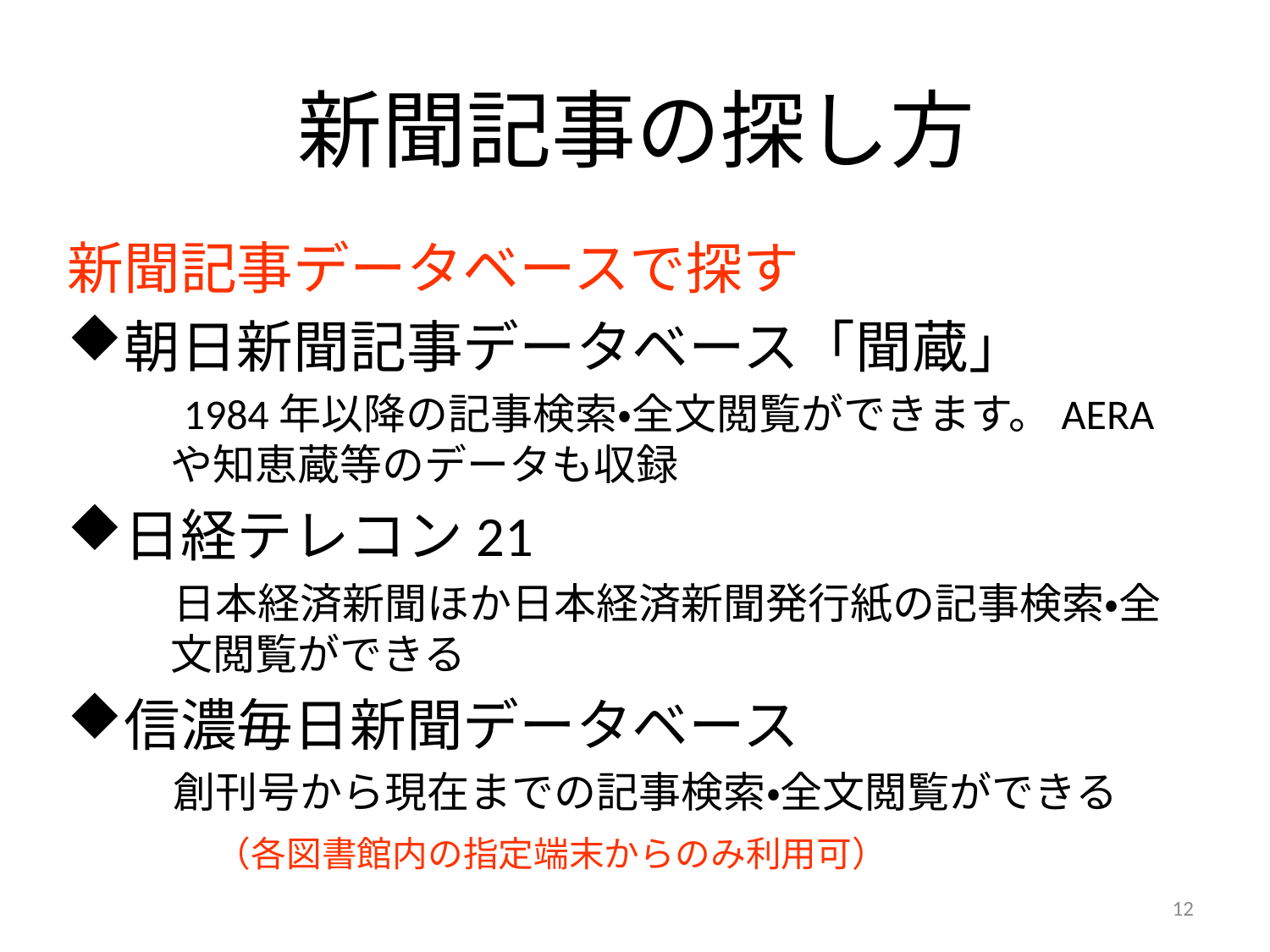

# 新聞記事の探し方
新聞記事データベースで探す
朝日新聞記事データベース「聞蔵」
　1984年以降の記事検索・全文閲覧ができます。AERAや知恵蔵等のデータも収録
日経テレコン21
　日本経済新聞ほか日本経済新聞発行紙の記事検索・全文閲覧ができる
信濃毎日新聞データベース
　創刊号から現在までの記事検索・全文閲覧ができる
　　（各図書館内の指定端末からのみ利用可）
12